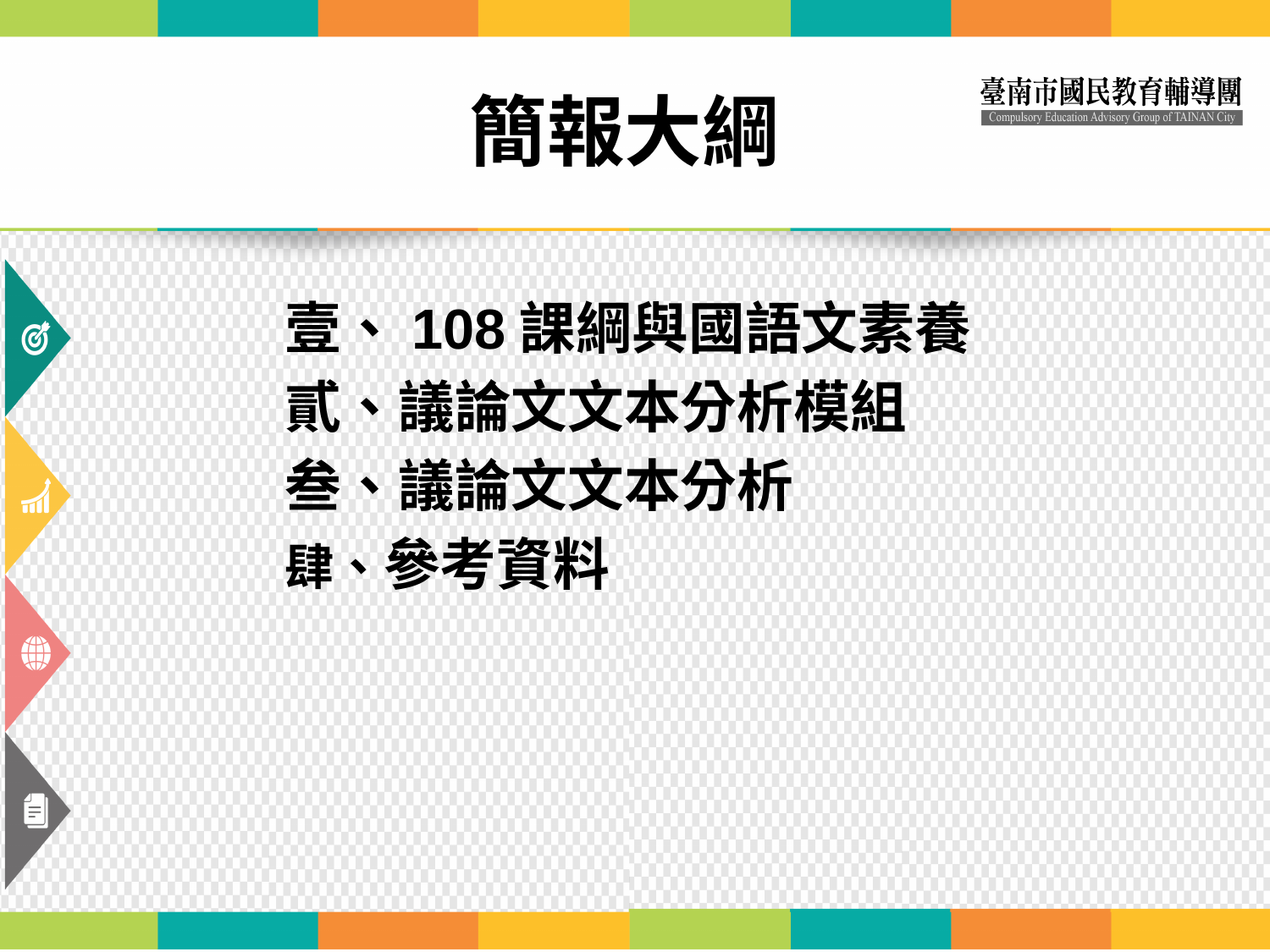

簡報大綱
壹、108課綱與國語文素養
貳、議論文文本分析模組
叁、議論文文本分析
肆、參考資料